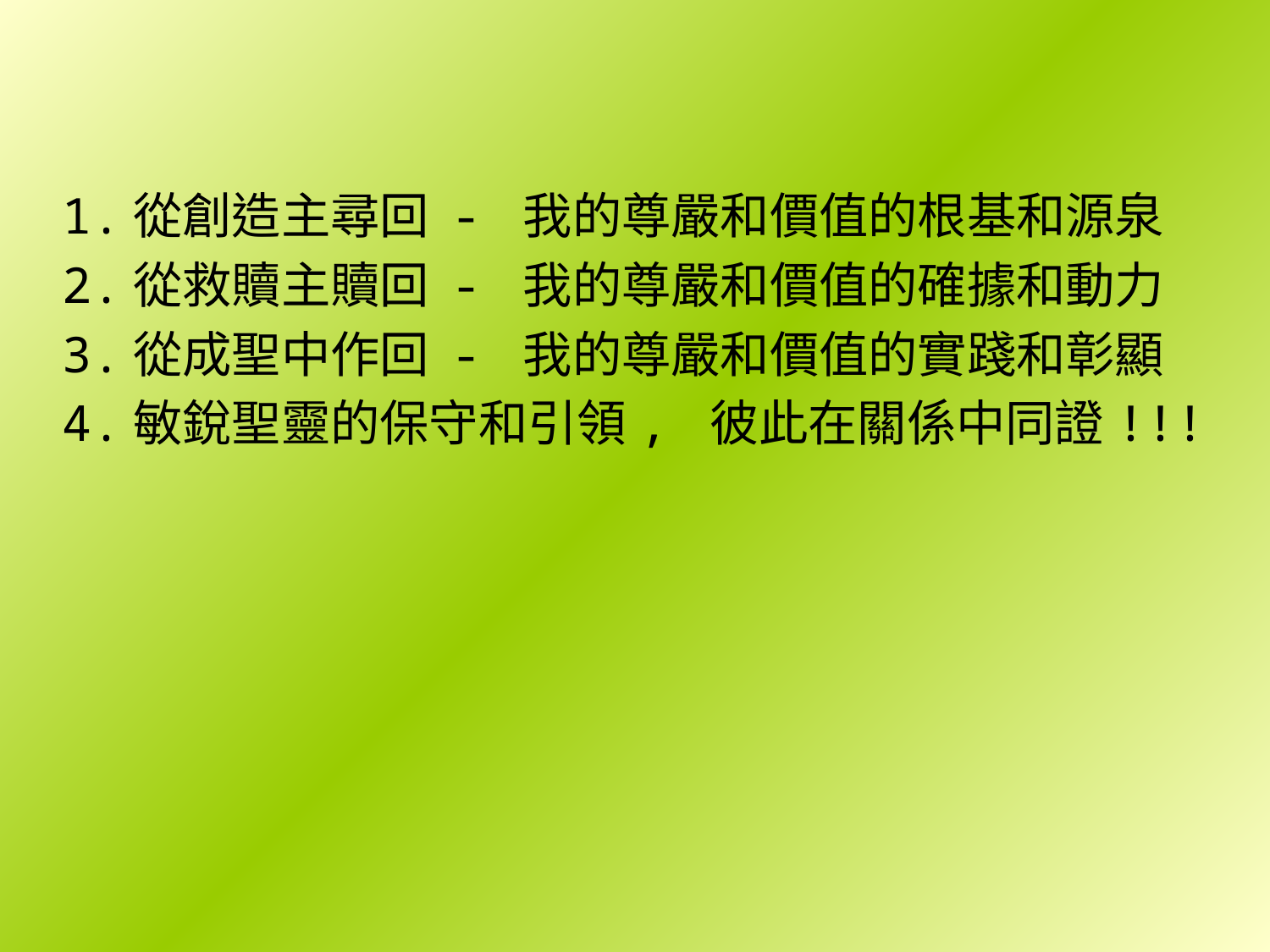

1.從創造主尋回 - 我的尊嚴和價值的根基和源泉
2.從救贖主贖回 - 我的尊嚴和價值的確據和動力
3.從成聖中作回 - 我的尊嚴和價值的實踐和彰顯
4.敏銳聖靈的保守和引領, 彼此在關係中同證!!!